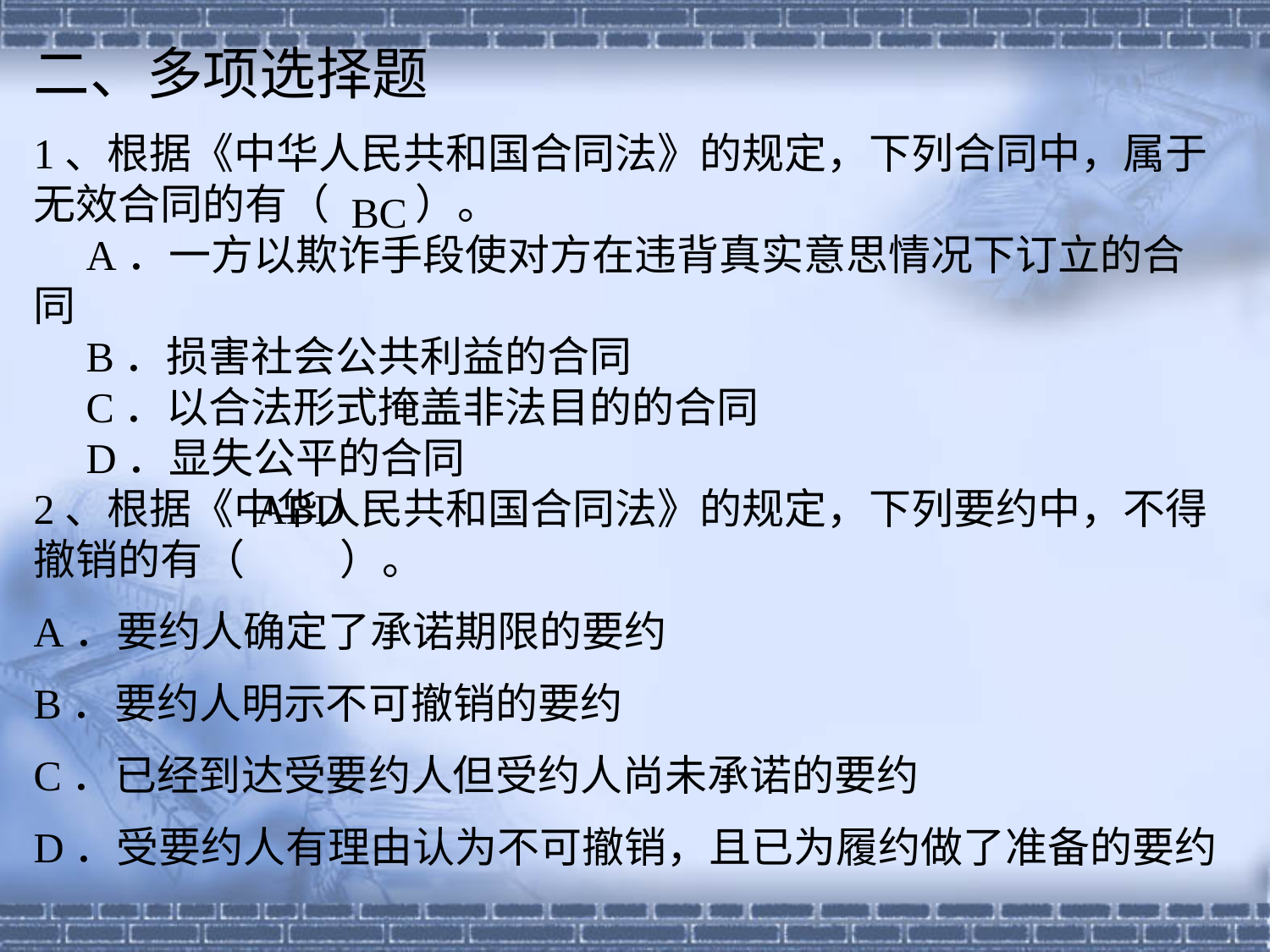

二、多项选择题
1、根据《中华人民共和国合同法》的规定，下列合同中，属于无效合同的有（         ）。
　A．一方以欺诈手段使对方在违背真实意思情况下订立的合同
　B．损害社会公共利益的合同
　C．以合法形式掩盖非法目的的合同
　D．显失公平的合同
2、根据《中华人民共和国合同法》的规定，下列要约中，不得撤销的有（          ）。
A．要约人确定了承诺期限的要约
B．要约人明示不可撤销的要约
C．已经到达受要约人但受约人尚未承诺的要约
D．受要约人有理由认为不可撤销，且已为履约做了准备的要约
BC
ABD